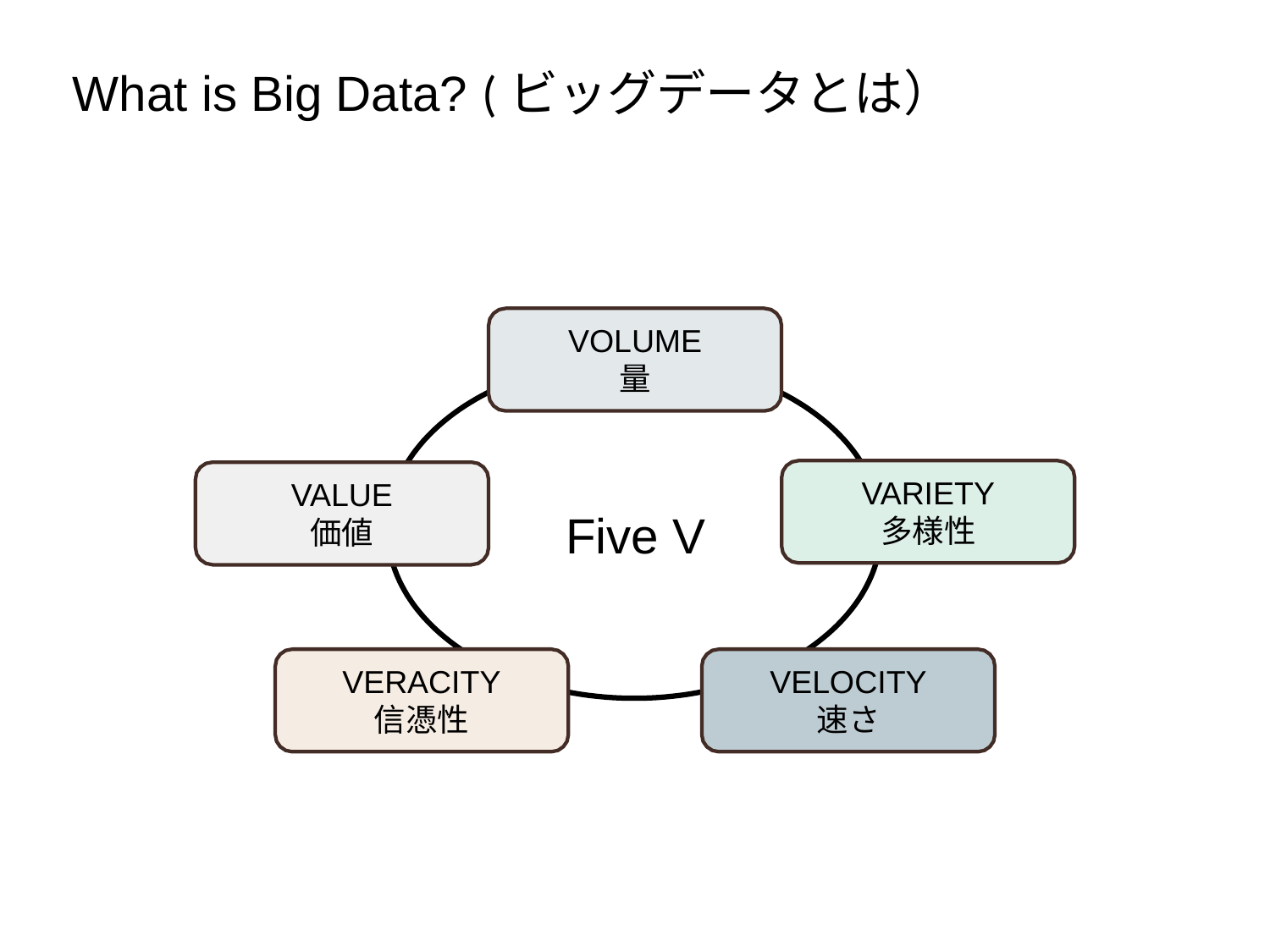

# What is Big Data? (ビッグデータとは）

VOLUME
量

VARIETY
多様性
VALUE
価値
Five V

VERACITY
信憑性
VELOCITY
速さ